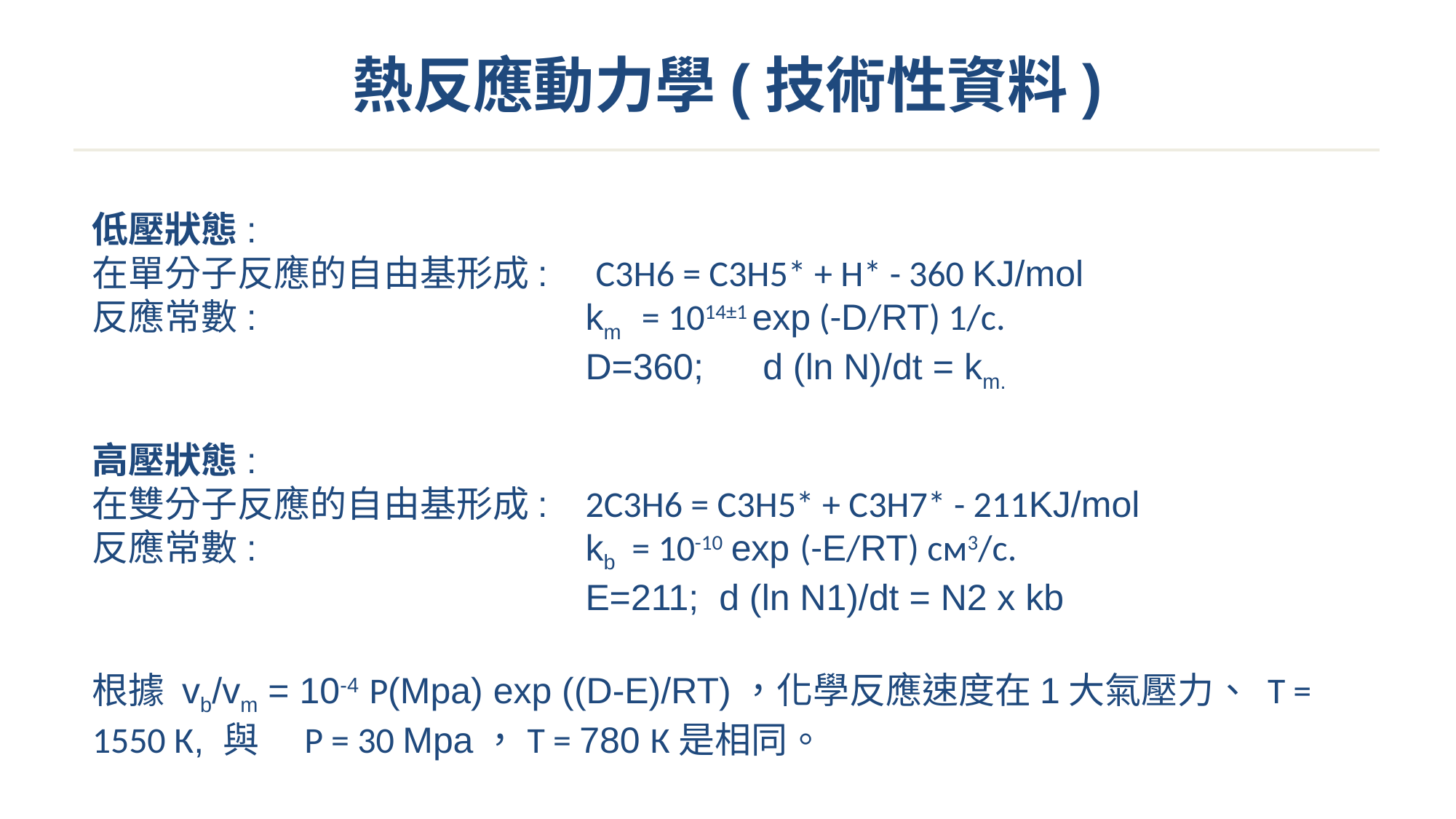

熱反應動力學(技術性資料)

低壓狀態:
在單分子反應的自由基形成:	 С3Н6 = С3Н5* + Н* - 360 KJ/mol
反應常數:	km  = 1014±1 exp (-D/RT) 1/с.
	D=360;      d (ln N)/dt = km.

高壓狀態:
在雙分子反應的自由基形成:	2С3Н6 = С3Н5* + С3Н7* - 211KJ/mol
反應常數:	kb  = 10-10 exp (-E/RT) см3/с.
	E=211;  d (ln N1)/dt = N2 x kb
根據 vb/vm = 10-4 Р(Mpa) exp ((D-E)/RT)，化學反應速度在1大氣壓力、 Т = 1550 К, 與　Р = 30 Mpa，Т = 780 К是相同。